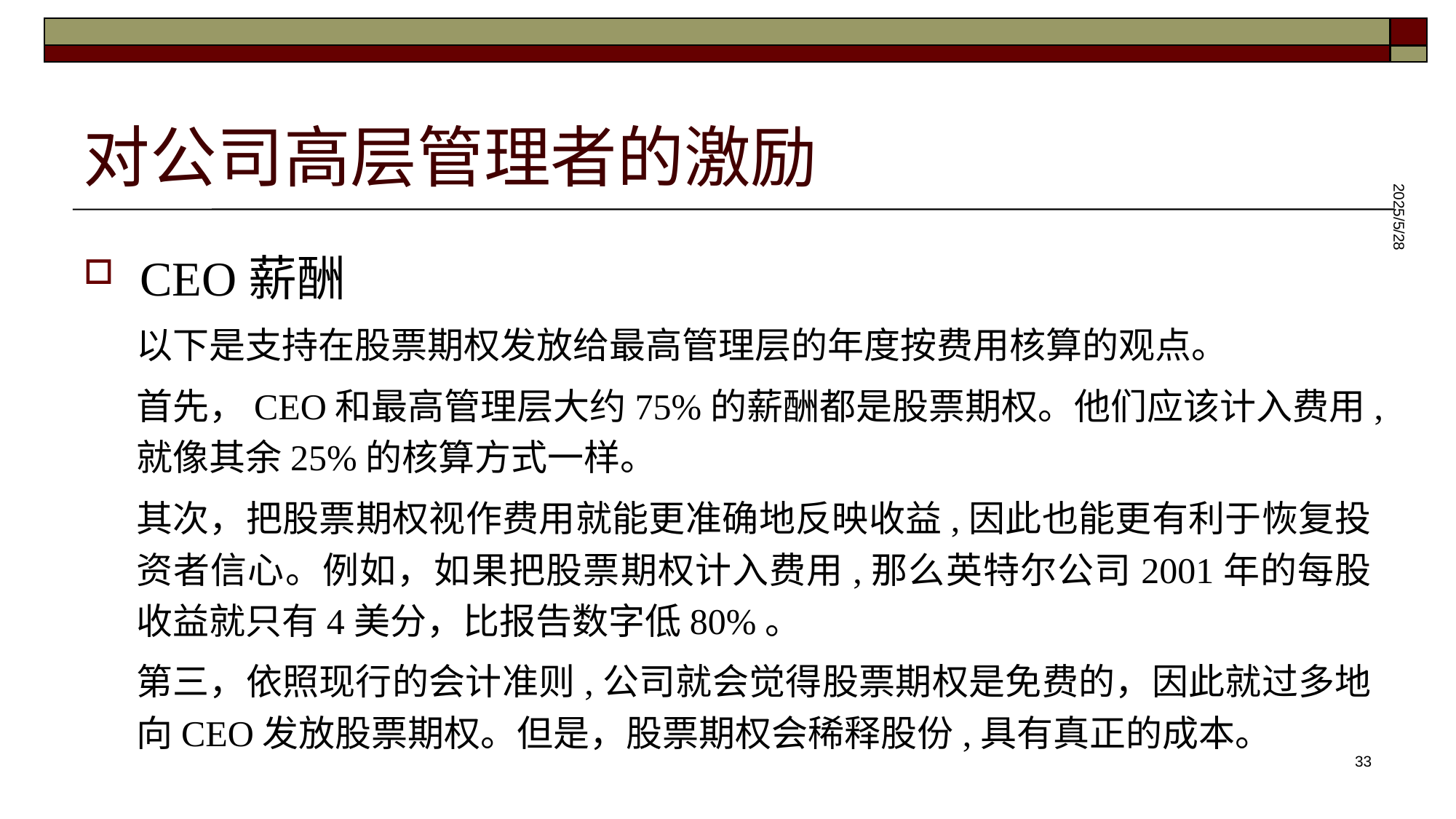

# 对公司高层管理者的激励
CEO薪酬
以下是支持在股票期权发放给最高管理层的年度按费用核算的观点。
首先，CEO和最高管理层大约75%的薪酬都是股票期权。他们应该计入费用,就像其余25%的核算方式一样。
其次，把股票期权视作费用就能更准确地反映收益,因此也能更有利于恢复投资者信心。例如，如果把股票期权计入费用,那么英特尔公司2001年的每股收益就只有4美分，比报告数字低80%。
第三，依照现行的会计准则,公司就会觉得股票期权是免费的，因此就过多地向CEO发放股票期权。但是，股票期权会稀释股份,具有真正的成本。
2025/5/28
33